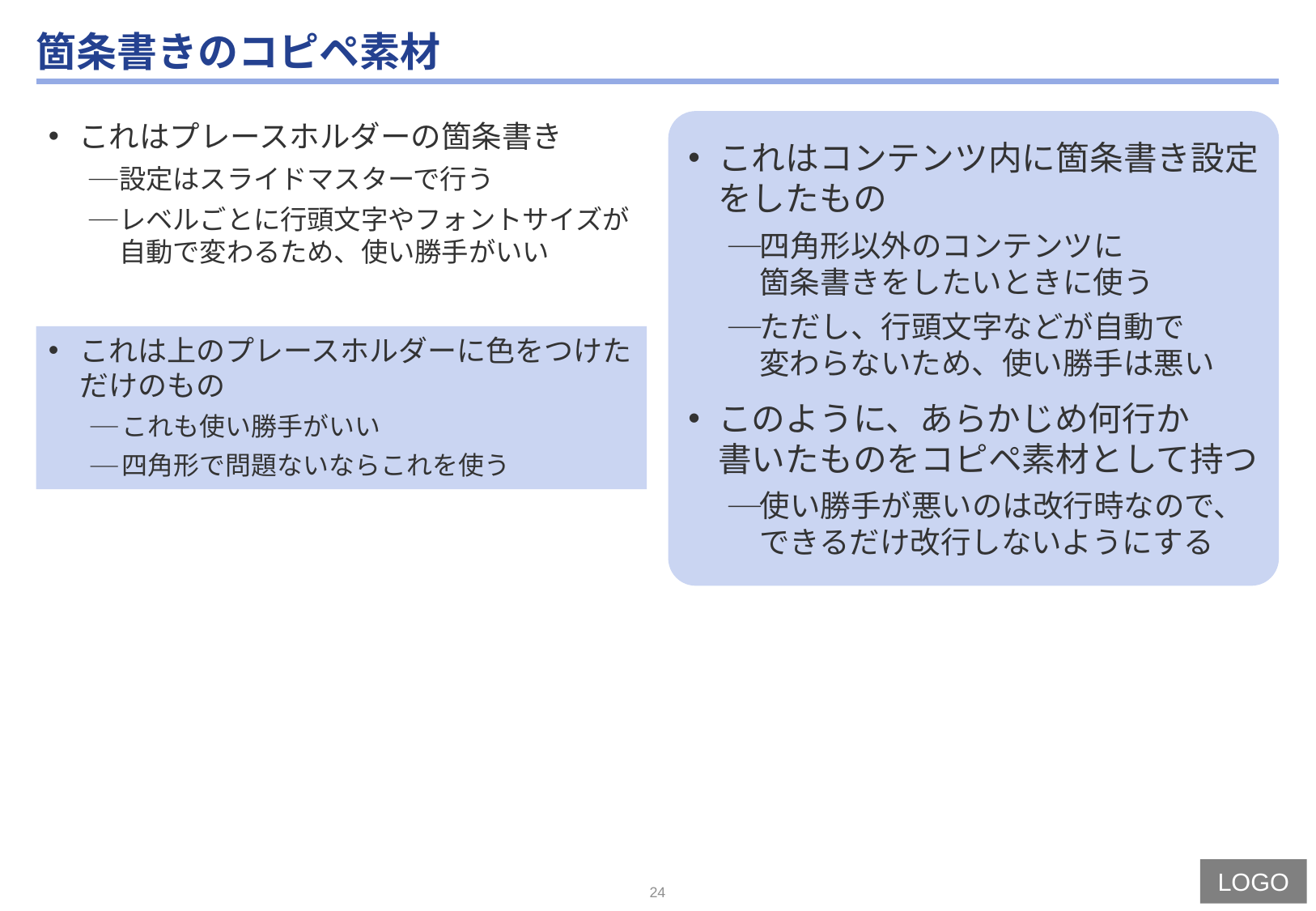

# 箇条書きのコピペ素材
これはコンテンツ内に箇条書き設定をしたもの
四角形以外のコンテンツに
箇条書きをしたいときに使う
ただし、行頭文字などが自動で
変わらないため、使い勝手は悪い
このように、あらかじめ何行か
書いたものをコピペ素材として持つ
使い勝手が悪いのは改行時なので、
できるだけ改行しないようにする
これはプレースホルダーの箇条書き
設定はスライドマスターで行う
レベルごとに行頭文字やフォントサイズが
自動で変わるため、使い勝手がいい
これは上のプレースホルダーに色をつけた
だけのもの
これも使い勝手がいい
四角形で問題ないならこれを使う